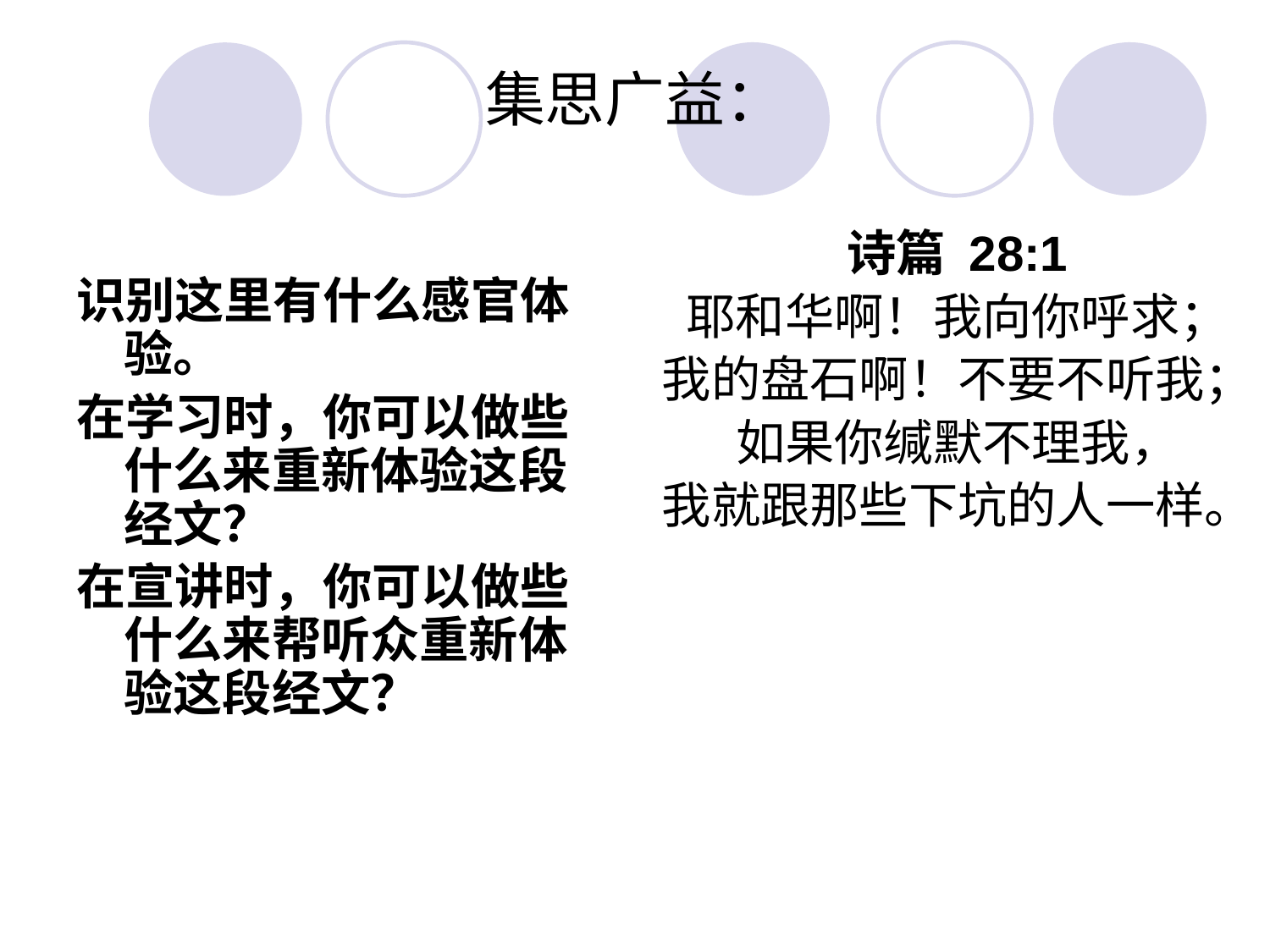

# 集思广益：

识别这里有什么感官体验。
在学习时，你可以做些什么来重新体验这段经文？
在宣讲时，你可以做些什么来帮听众重新体验这段经文？
诗篇 28:1
耶和华啊！我向你呼求；
我的盘石啊！不要不听我；
如果你缄默不理我，
我就跟那些下坑的人一样。